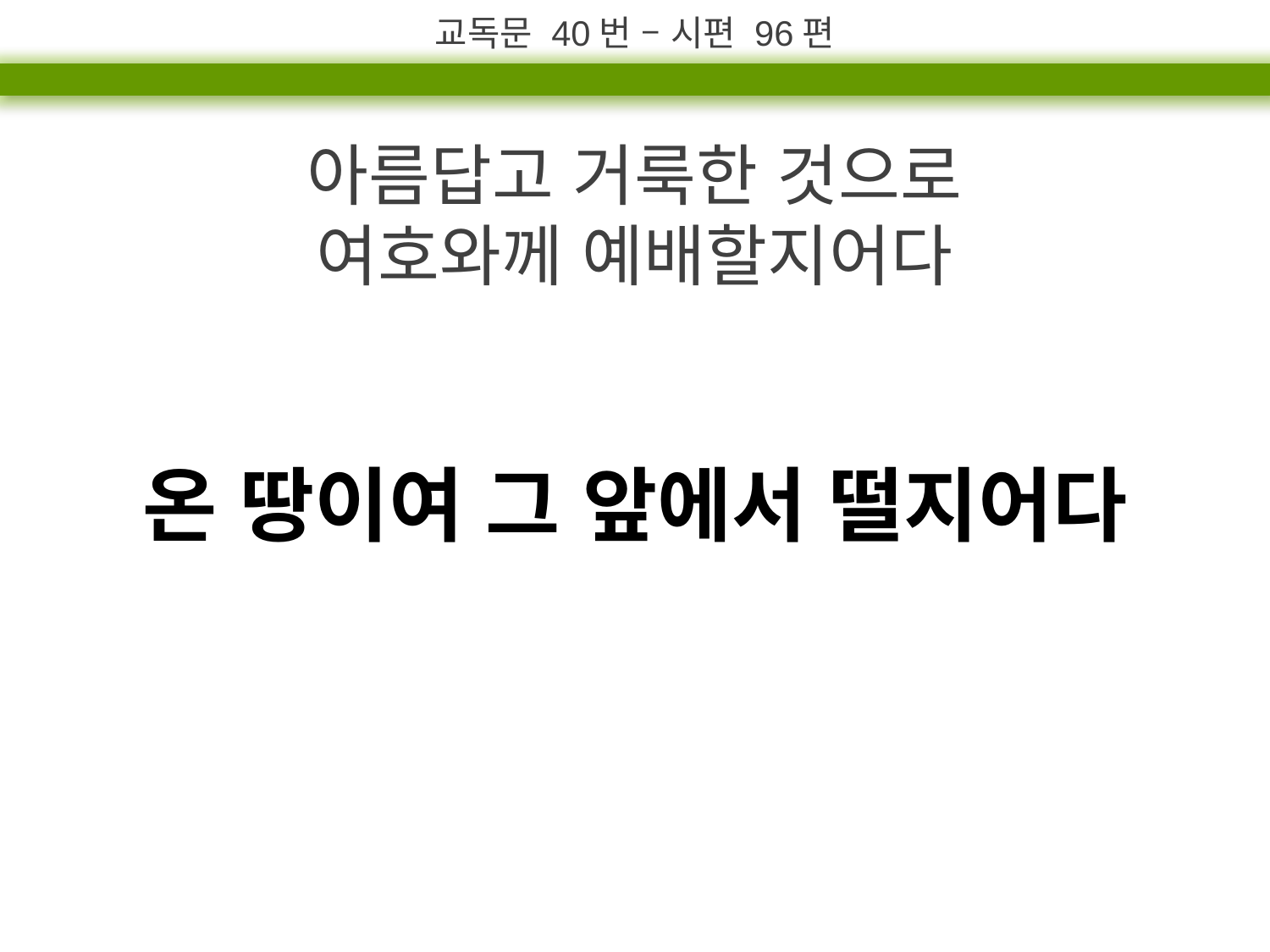

교독문 40번 – 시편 96편

아름답고 거룩한 것으로
여호와께 예배할지어다
온 땅이여 그 앞에서 떨지어다